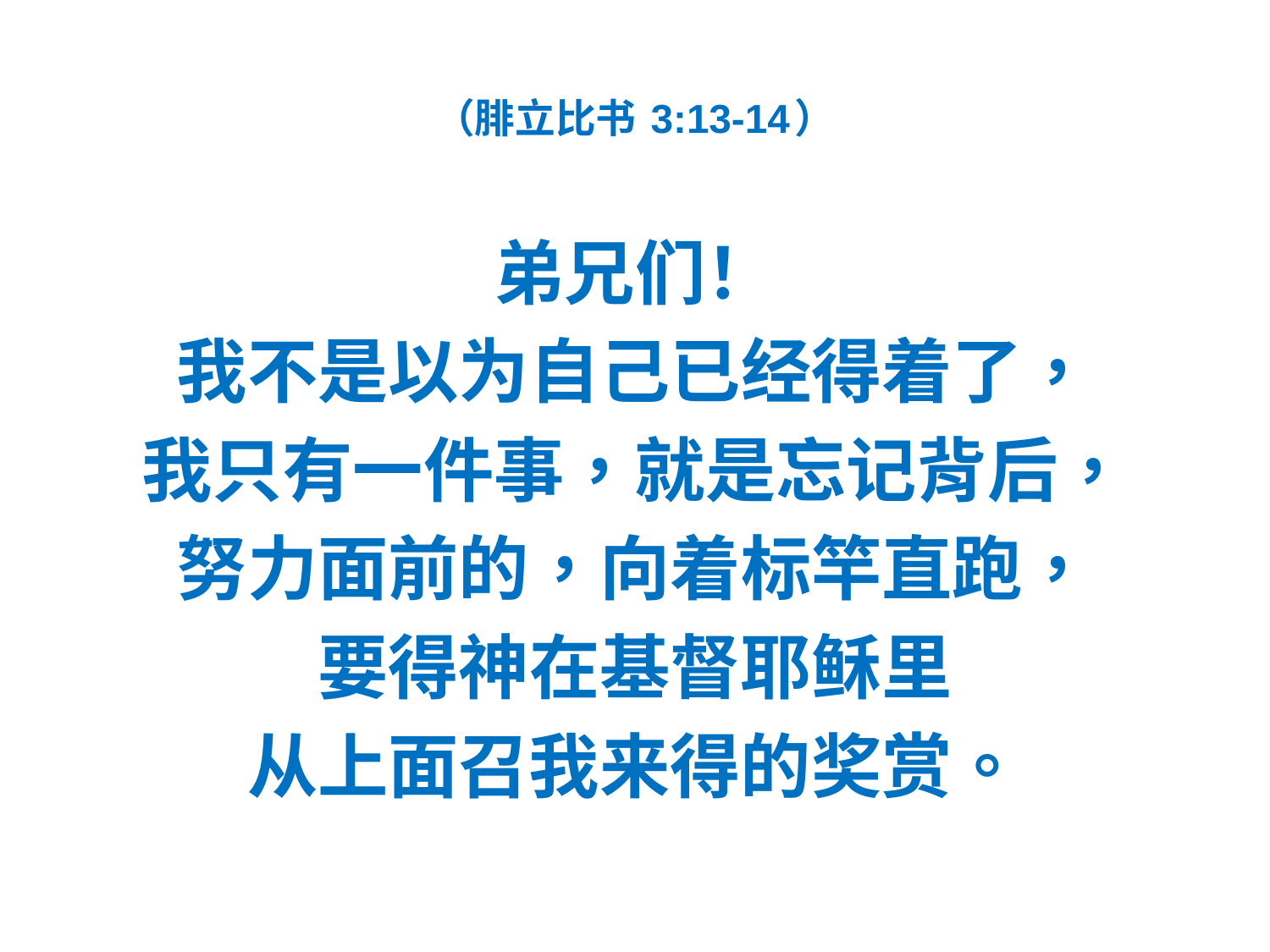

# （腓立比书 3:13-14）
弟兄们！
我不是以为自己已经得着了，
我只有一件事，就是忘记背后，
努力面前的，向着标竿直跑，
要得神在基督耶稣里
从上面召我来得的奖赏。